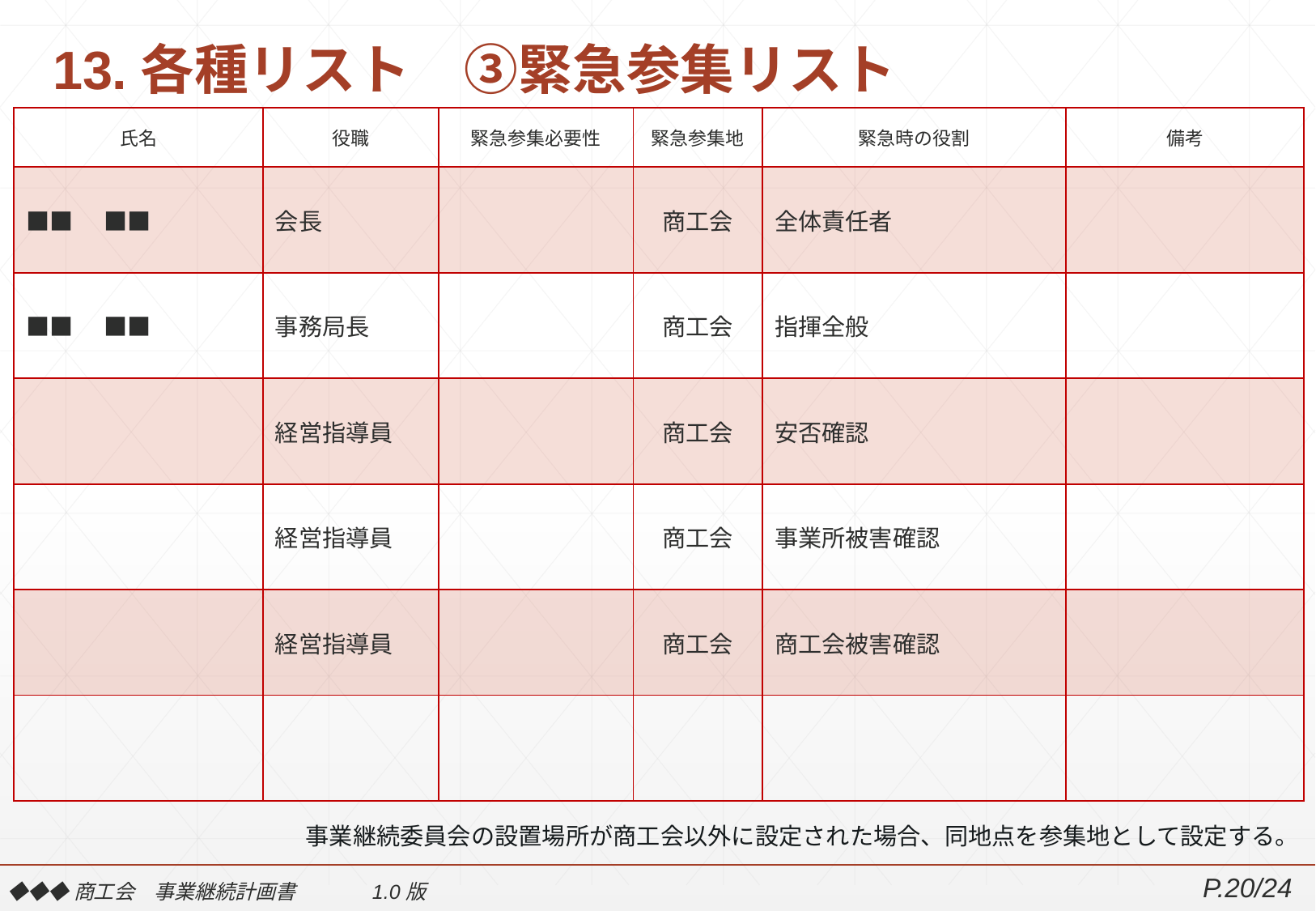

# 13.各種リスト　③緊急参集リスト
| 氏名 | 役職 | 緊急参集必要性 | 緊急参集地 | 緊急時の役割 | 備考 |
| --- | --- | --- | --- | --- | --- |
| ■■　■■ | 会長 |  | 商工会 | 全体責任者 |  |
| ■■　■■ | 事務局長 |  | 商工会 | 指揮全般 |  |
|  | 経営指導員 |  | 商工会 | 安否確認 |  |
|  | 経営指導員 |  | 商工会 | 事業所被害確認 |  |
|  | 経営指導員 |  | 商工会 | 商工会被害確認 |  |
|  |  |  |  |  |  |
事業継続委員会の設置場所が商工会以外に設定された場合、同地点を参集地として設定する。